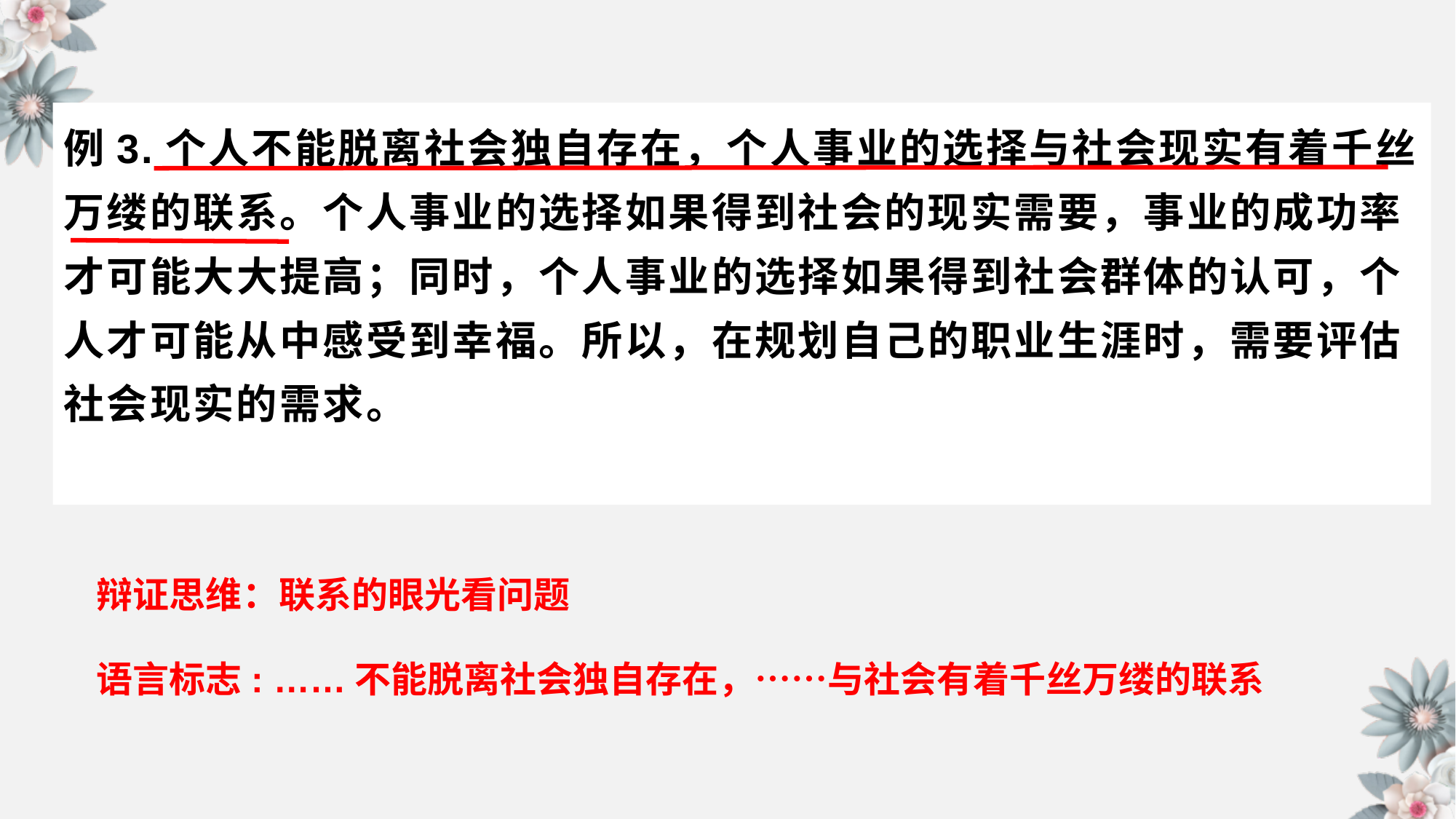

例3.个人不能脱离社会独自存在，个人事业的选择与社会现实有着千丝万缕的联系。个人事业的选择如果得到社会的现实需要，事业的成功率才可能大大提高；同时，个人事业的选择如果得到社会群体的认可，个人才可能从中感受到幸福。所以，在规划自己的职业生涯时，需要评估社会现实的需求。
辩证思维：联系的眼光看问题
语言标志: ……不能脱离社会独自存在，……与社会有着千丝万缕的联系